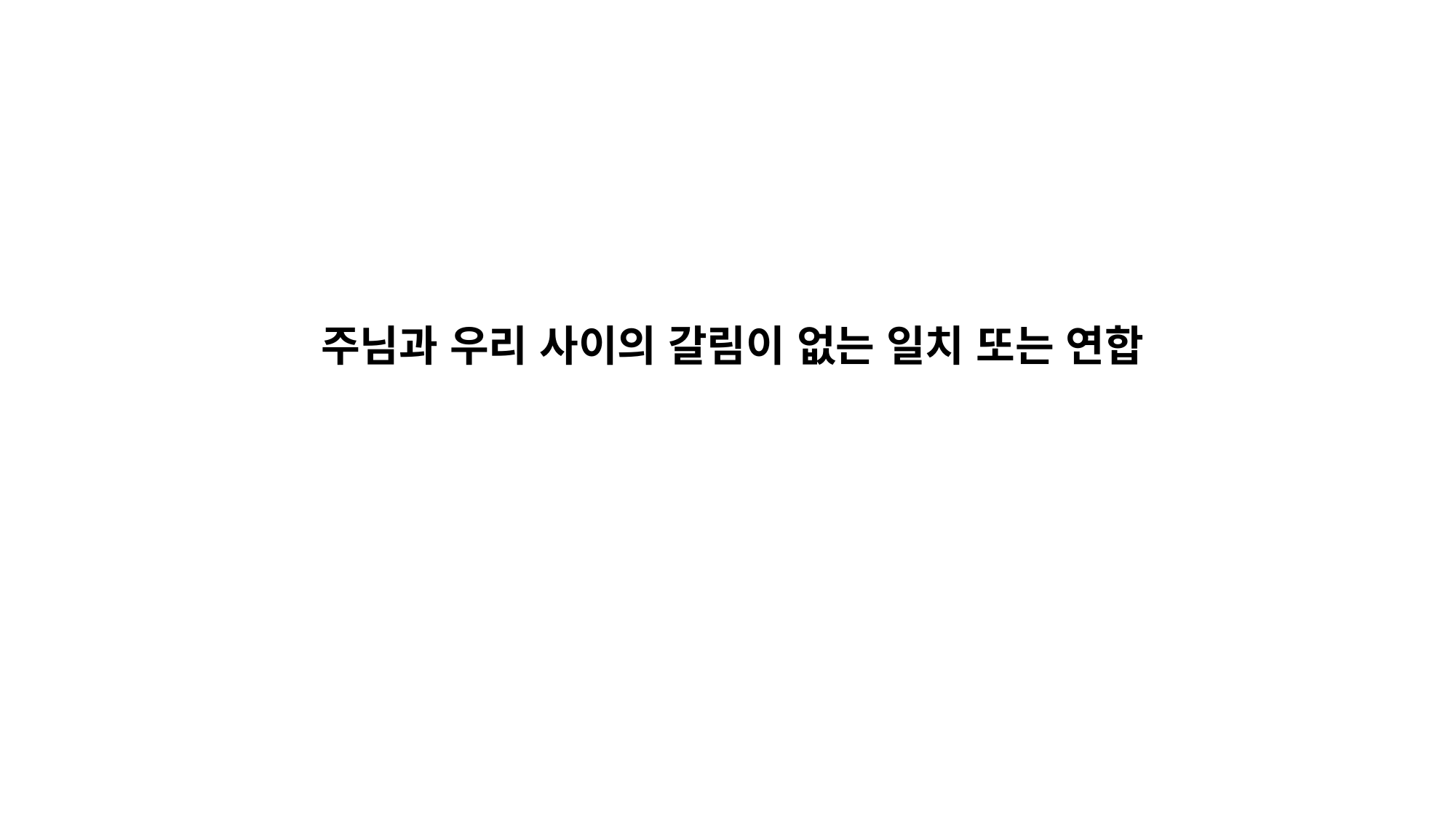

주님과 우리 사이의 갈림이 없는 일치 또는 연합